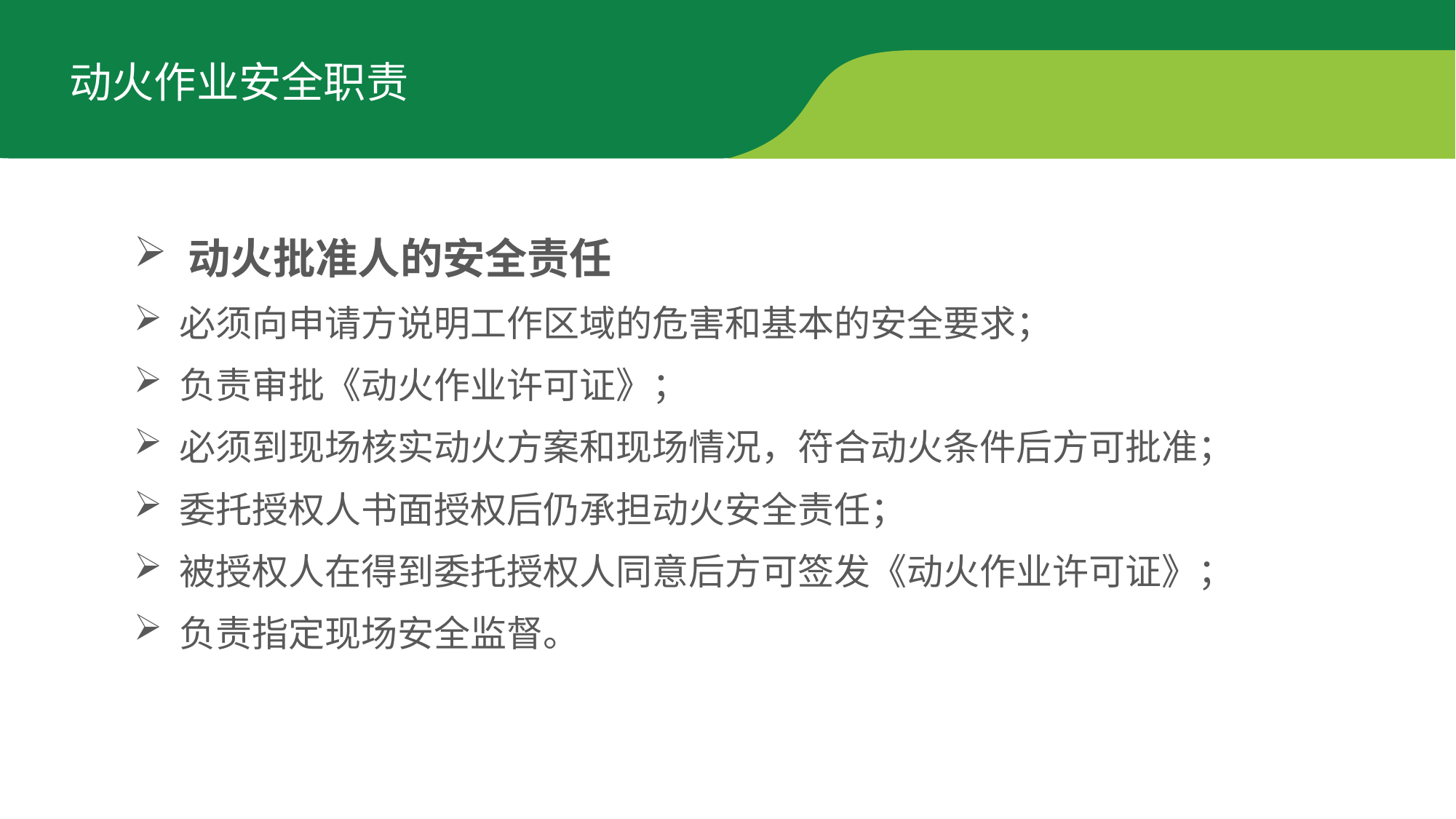

动火作业安全职责

动火批准人的安全责任
必须向申请方说明工作区域的危害和基本的安全要求；
负责审批《动火作业许可证》；
必须到现场核实动火方案和现场情况，符合动火条件后方可批准；
委托授权人书面授权后仍承担动火安全责任；
被授权人在得到委托授权人同意后方可签发《动火作业许可证》；
负责指定现场安全监督。